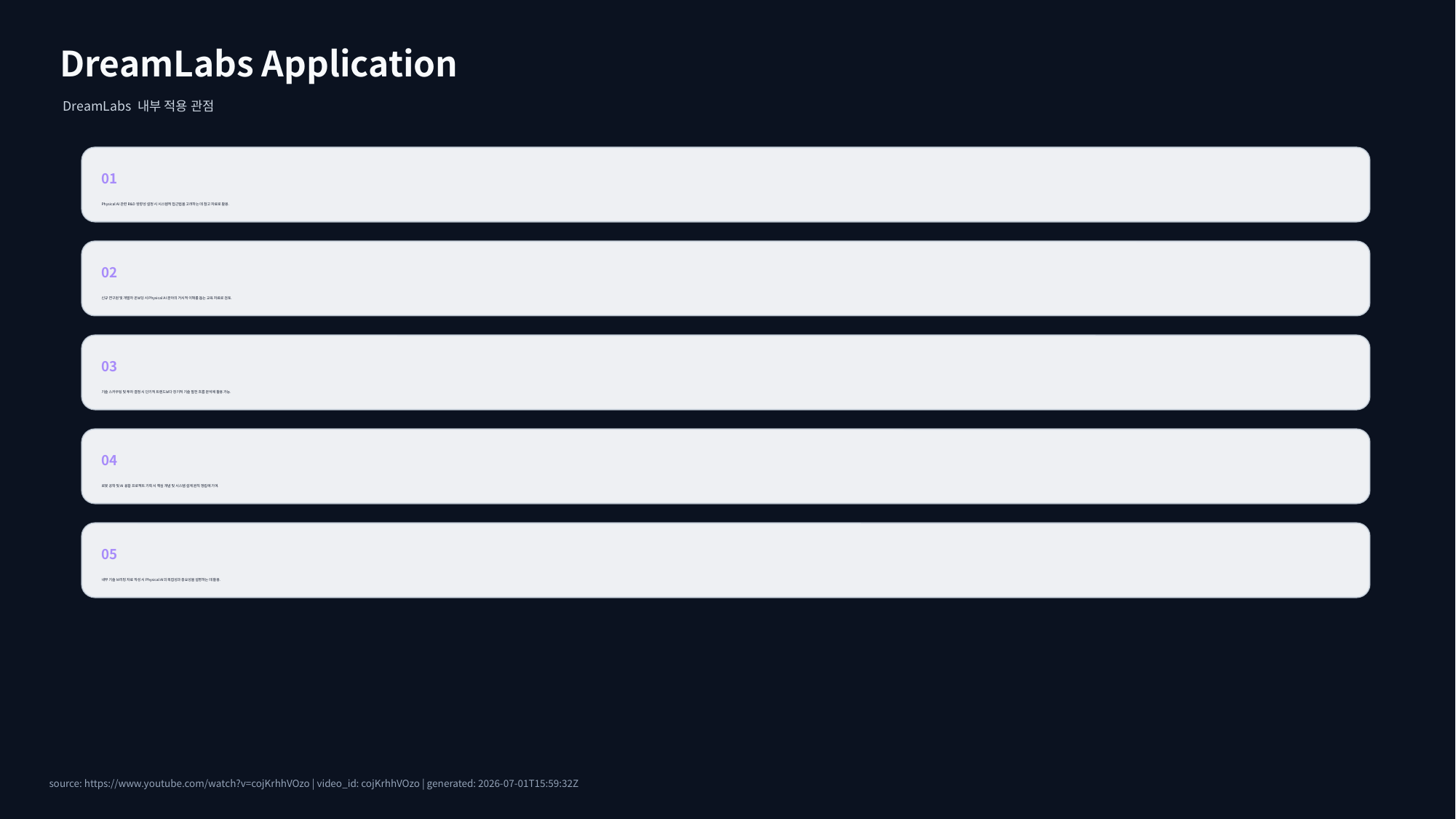

DreamLabs Application
DreamLabs 내부 적용 관점

01
Physical AI 관련 R&D 방향성 설정 시 시스템적 접근법을 고려하는 데 참고 자료로 활용.

02
신규 연구원 및 개발자 온보딩 시 Physical AI 분야의 거시적 이해를 돕는 교육 자료로 검토.

03
기술 스카우팅 및 투자 결정 시 단기적 트렌드보다 장기적 기술 발전 흐름 분석에 활용 가능.

04
로봇 공학 및 AI 융합 프로젝트 기획 시 핵심 개념 및 시스템 설계 원칙 정립에 기여.

05
내부 기술 브리핑 자료 작성 시 Physical AI의 복잡성과 중요성을 설명하는 데 활용.
source: https://www.youtube.com/watch?v=cojKrhhVOzo | video_id: cojKrhhVOzo | generated: 2026-07-01T15:59:32Z